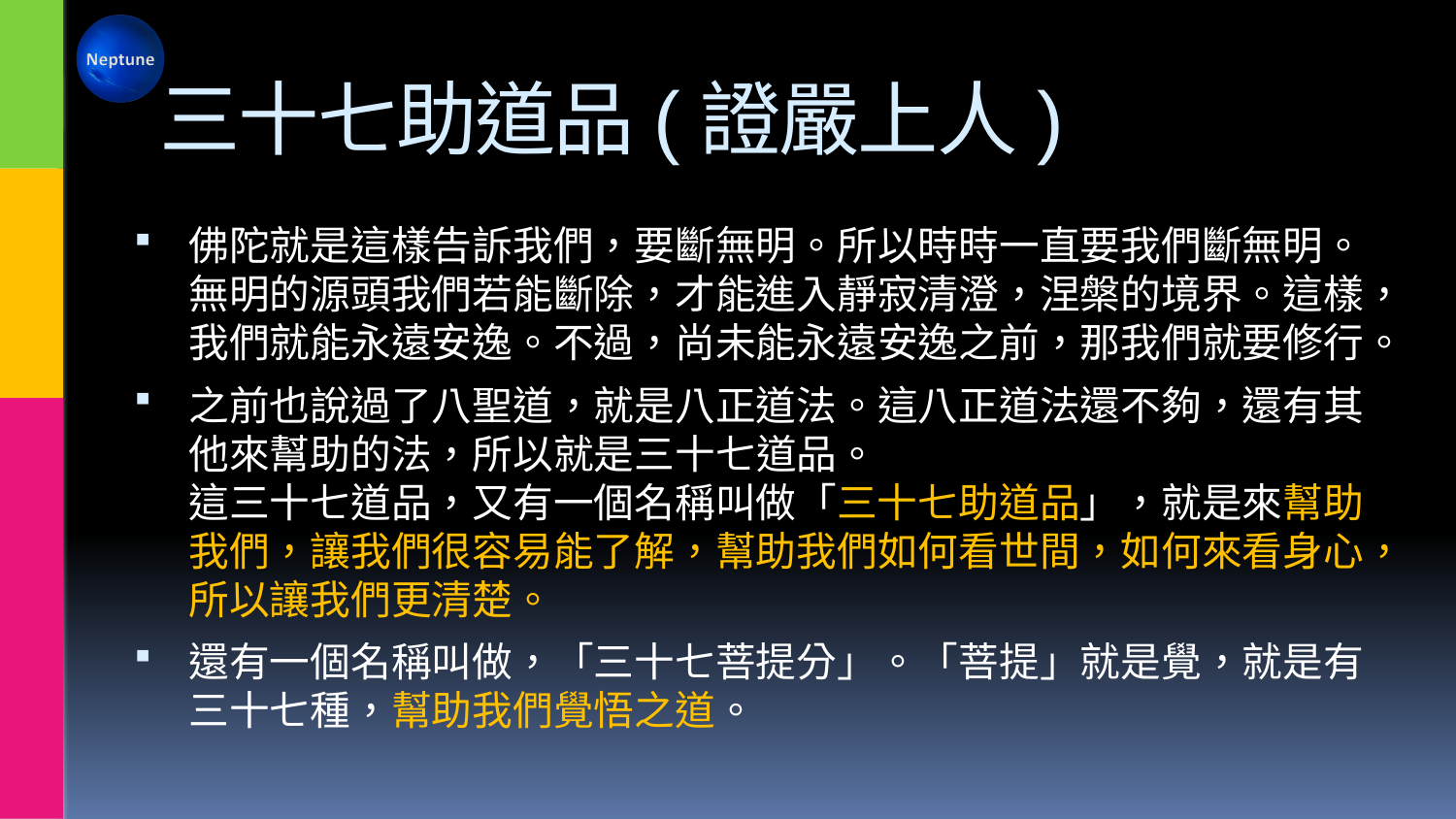

# 三十七助道品(證嚴上人)
佛陀就是這樣告訴我們，要斷無明。所以時時一直要我們斷無明。無明的源頭我們若能斷除，才能進入靜寂清澄，涅槃的境界。這樣，我們就能永遠安逸。不過，尚未能永遠安逸之前，那我們就要修行。
之前也說過了八聖道，就是八正道法。這八正道法還不夠，還有其他來幫助的法，所以就是三十七道品。
這三十七道品，又有一個名稱叫做「三十七助道品」，就是來幫助我們，讓我們很容易能了解，幫助我們如何看世間，如何來看身心，所以讓我們更清楚。
還有一個名稱叫做，「三十七菩提分」。「菩提」就是覺，就是有三十七種，幫助我們覺悟之道。